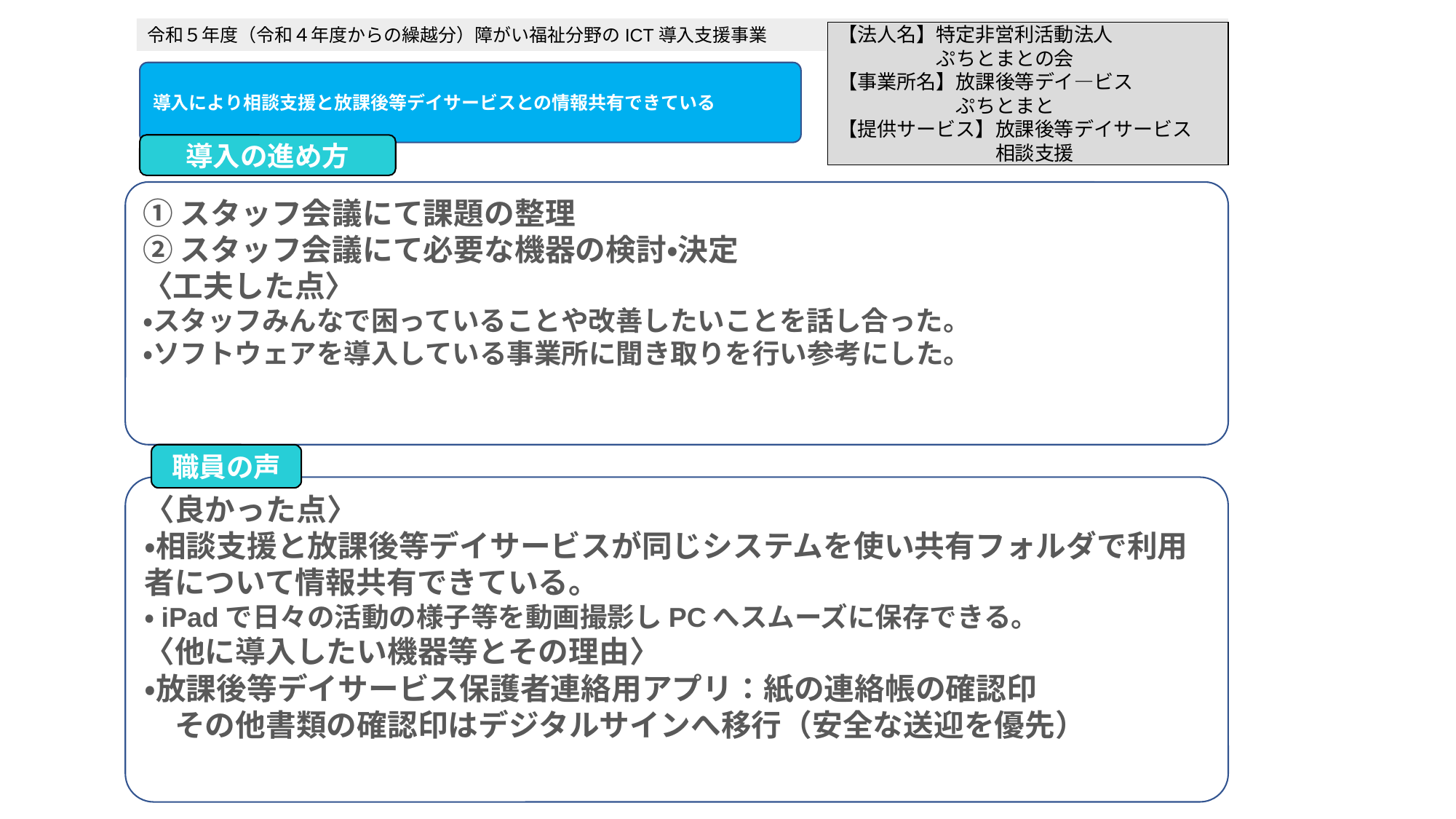

令和５年度（令和４年度からの繰越分）障がい福祉分野のICT導入支援事業
【法人名】特定非営利活動法人
　　　　　ぷちとまとの会
【事業所名】放課後等デイ―ビス
　　　　　　ぷちとまと
【提供サービス】放課後等デイサービス
　　　　　　　　相談支援
導入により相談支援と放課後等デイサービスとの情報共有できている
導入の進め方
①スタッフ会議にて課題の整理
②スタッフ会議にて必要な機器の検討・決定
〈工夫した点〉
・スタッフみんなで困っていることや改善したいことを話し合った。
・ソフトウェアを導入している事業所に聞き取りを行い参考にした。
職員の声
〈良かった点〉
・相談支援と放課後等デイサービスが同じシステムを使い共有フォルダで利用者について情報共有できている。
・iPadで日々の活動の様子等を動画撮影しPCへスムーズに保存できる。
〈他に導入したい機器等とその理由〉
・放課後等デイサービス保護者連絡用アプリ：紙の連絡帳の確認印
　その他書類の確認印はデジタルサインへ移行（安全な送迎を優先）